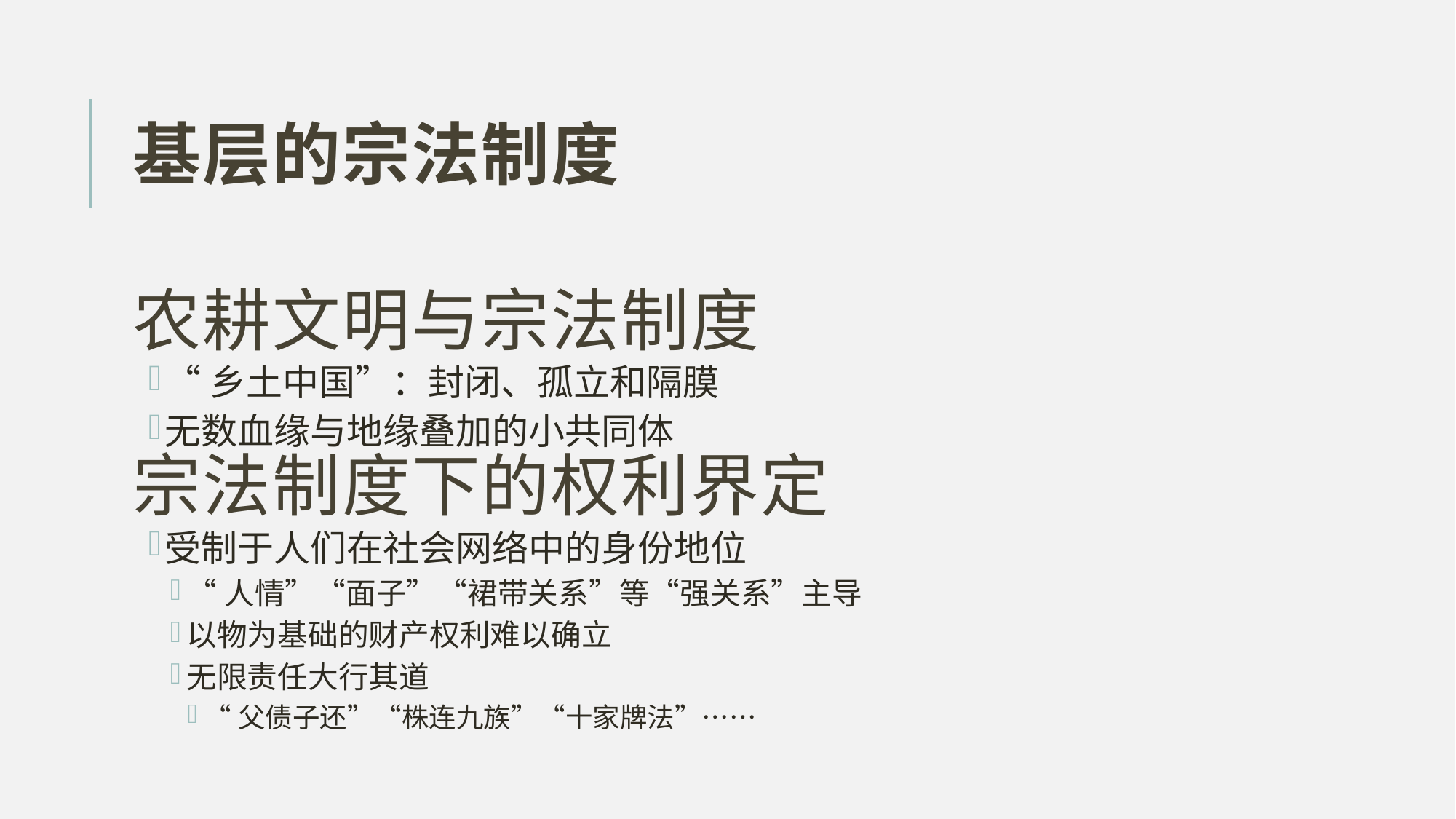

# 基层的宗法制度
农耕文明与宗法制度
“乡土中国”：封闭、孤立和隔膜
无数血缘与地缘叠加的小共同体
宗法制度下的权利界定
受制于人们在社会网络中的身份地位
“人情”“面子”“裙带关系”等“强关系”主导
以物为基础的财产权利难以确立
无限责任大行其道
“父债子还”“株连九族”“十家牌法”……